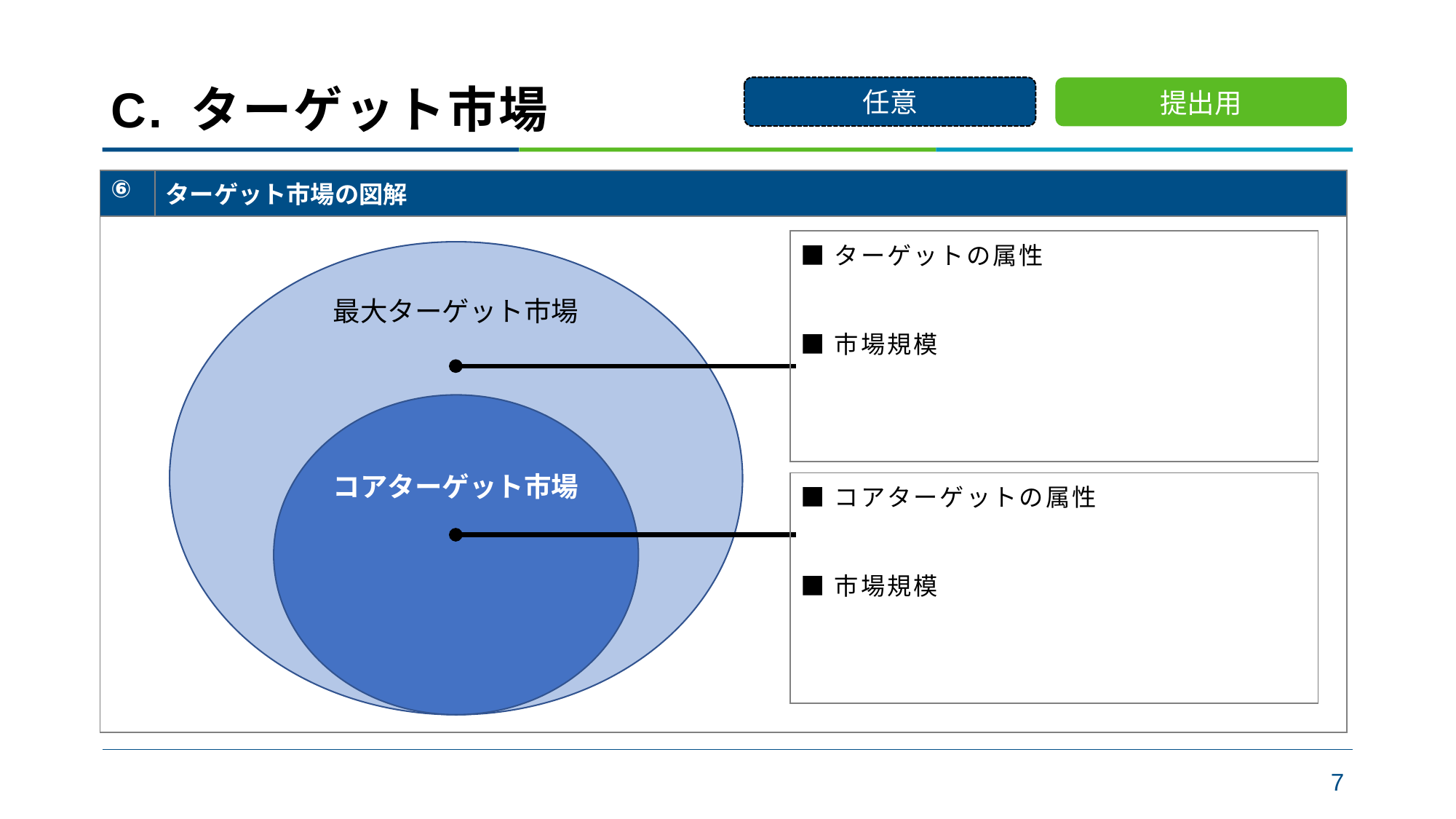

# C. ターゲット市場
任意
提出用
| ⑥ | ターゲット市場の図解 |
| --- | --- |
|  |  |
| ■ターゲットの属性 ■市場規模 |
| --- |

最大ターゲット市場

コアターゲット市場
| ■コアターゲットの属性 ■市場規模 |
| --- |
7